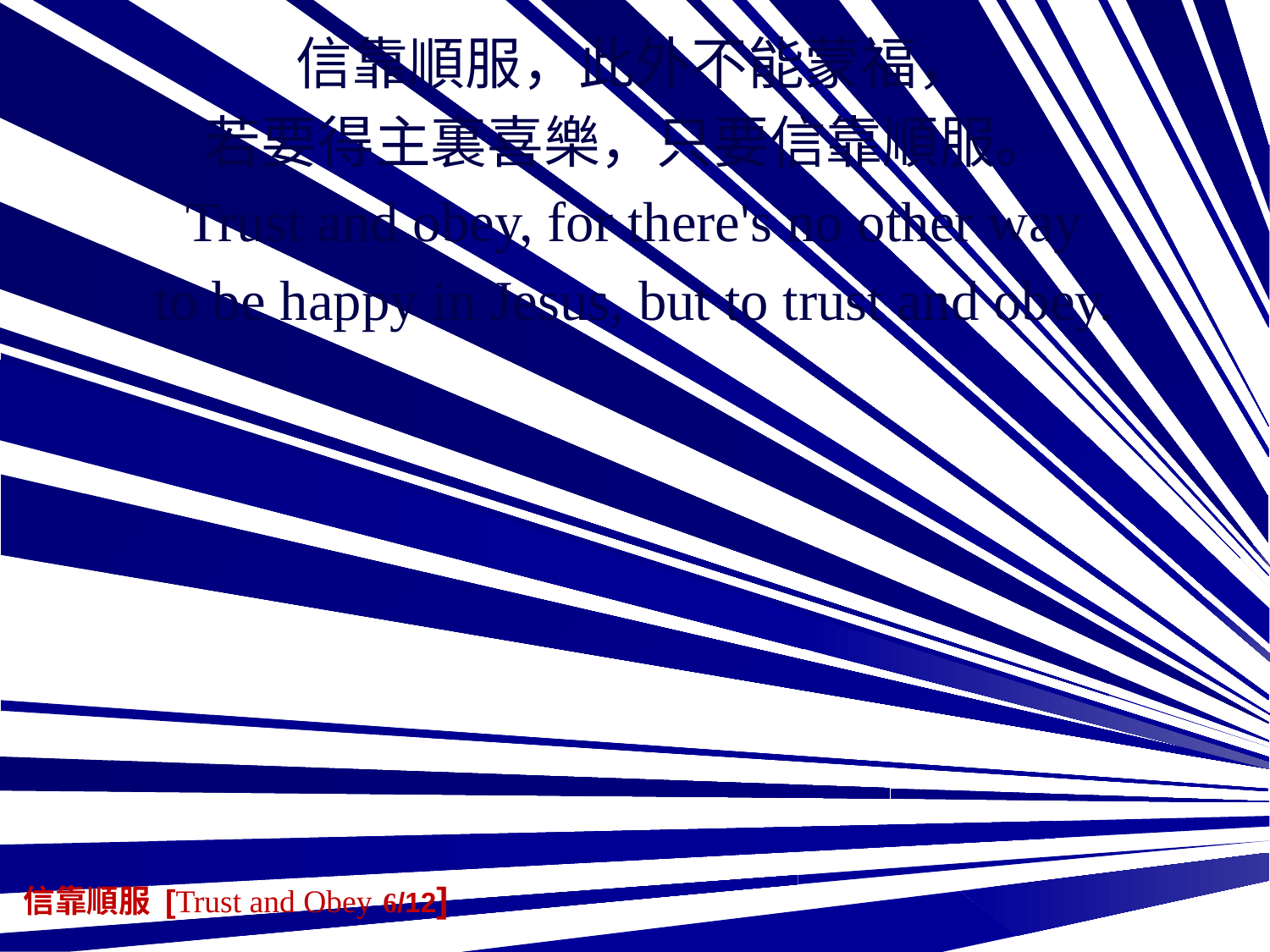

信靠順服，此外不能蒙福，
若要得主裏喜樂，只要信靠順服。
Trust and obey, for there's no other way
to be happy in Jesus, but to trust and obey.
信靠順服 [Trust and Obey 6/12]